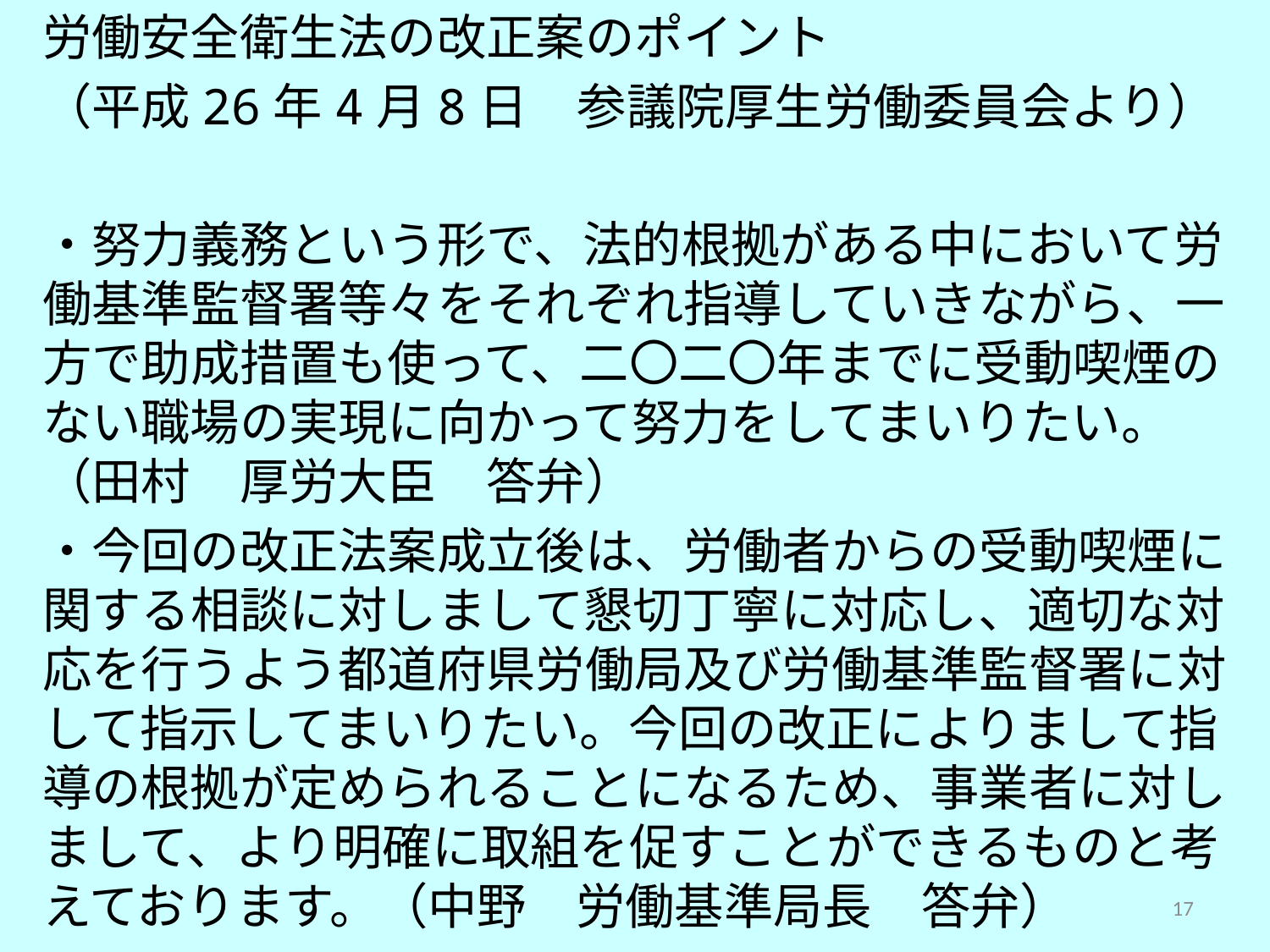

労働安全衛生法の改正案のポイント
（平成26年4月8日　参議院厚生労働委員会より）

・努力義務という形で、法的根拠がある中において労働基準監督署等々をそれぞれ指導していきながら、一方で助成措置も使って、二〇二〇年までに受動喫煙のない職場の実現に向かって努力をしてまいりたい。（田村　厚労大臣　答弁）
・今回の改正法案成立後は、労働者からの受動喫煙に関する相談に対しまして懇切丁寧に対応し、適切な対応を行うよう都道府県労働局及び労働基準監督署に対して指示してまいりたい。今回の改正によりまして指導の根拠が定められることになるため、事業者に対しまして、より明確に取組を促すことができるものと考えております。（中野　労働基準局長　答弁）

17